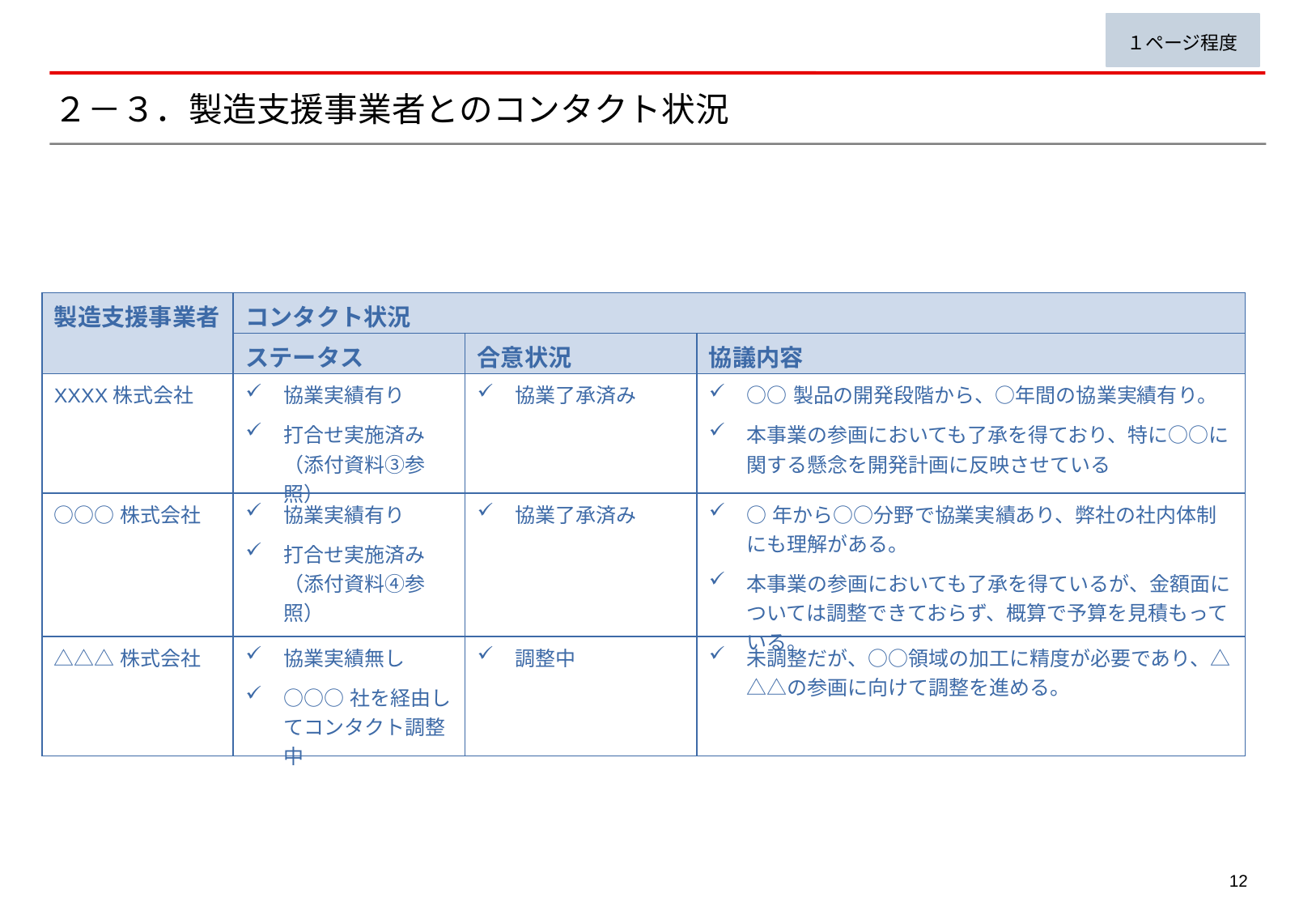

１ページ程度
# ２－３．製造支援事業者とのコンタクト状況
| 製造支援事業者 | コンタクト状況 |  |  |
| --- | --- | --- | --- |
|  | ステータス | 合意状況 | 協議内容 |
| XXXX株式会社 | 協業実績有り 打合せ実施済み （添付資料③参照） | 協業了承済み | ○○製品の開発段階から、○年間の協業実績有り。 本事業の参画においても了承を得ており、特に○○に関する懸念を開発計画に反映させている |
| ○○○株式会社 | 協業実績有り 打合せ実施済み （添付資料④参照） | 協業了承済み | ○年から○○分野で協業実績あり、弊社の社内体制にも理解がある。 本事業の参画においても了承を得ているが、金額面については調整できておらず、概算で予算を見積もっている。 |
| △△△株式会社 | 協業実績無し ○○○社を経由してコンタクト調整中 | 調整中 | 未調整だが、○○領域の加工に精度が必要であり、△△△の参画に向けて調整を進める。 |